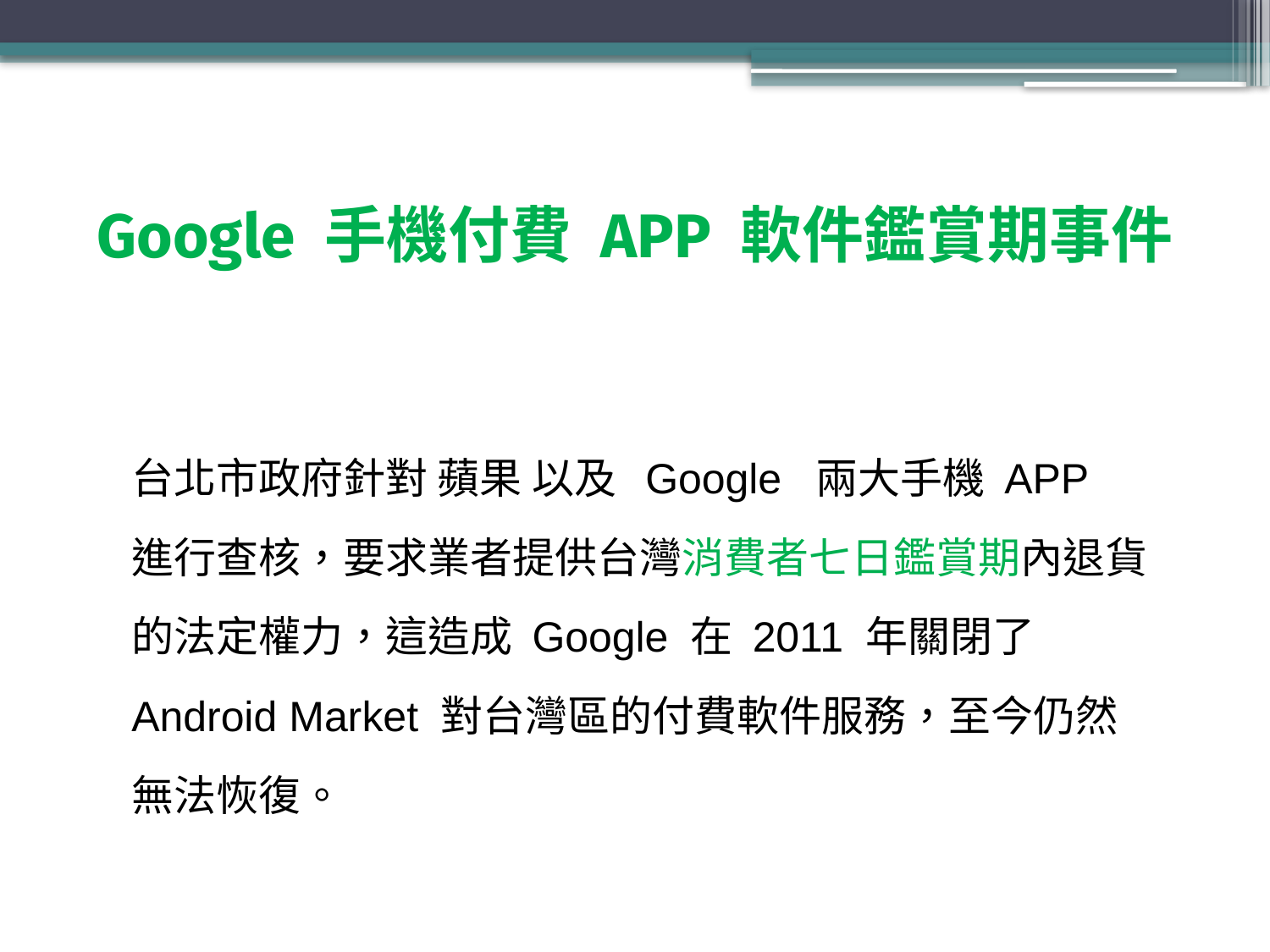

# Google 手機付費 APP 軟件鑑賞期事件
台北市政府針對 蘋果 以及  Google  兩大手機 APP 進行查核，要求業者提供台灣消費者七日鑑賞期內退貨的法定權力，這造成 Google 在 2011 年關閉了 Android Market 對台灣區的付費軟件服務，至今仍然無法恢復。